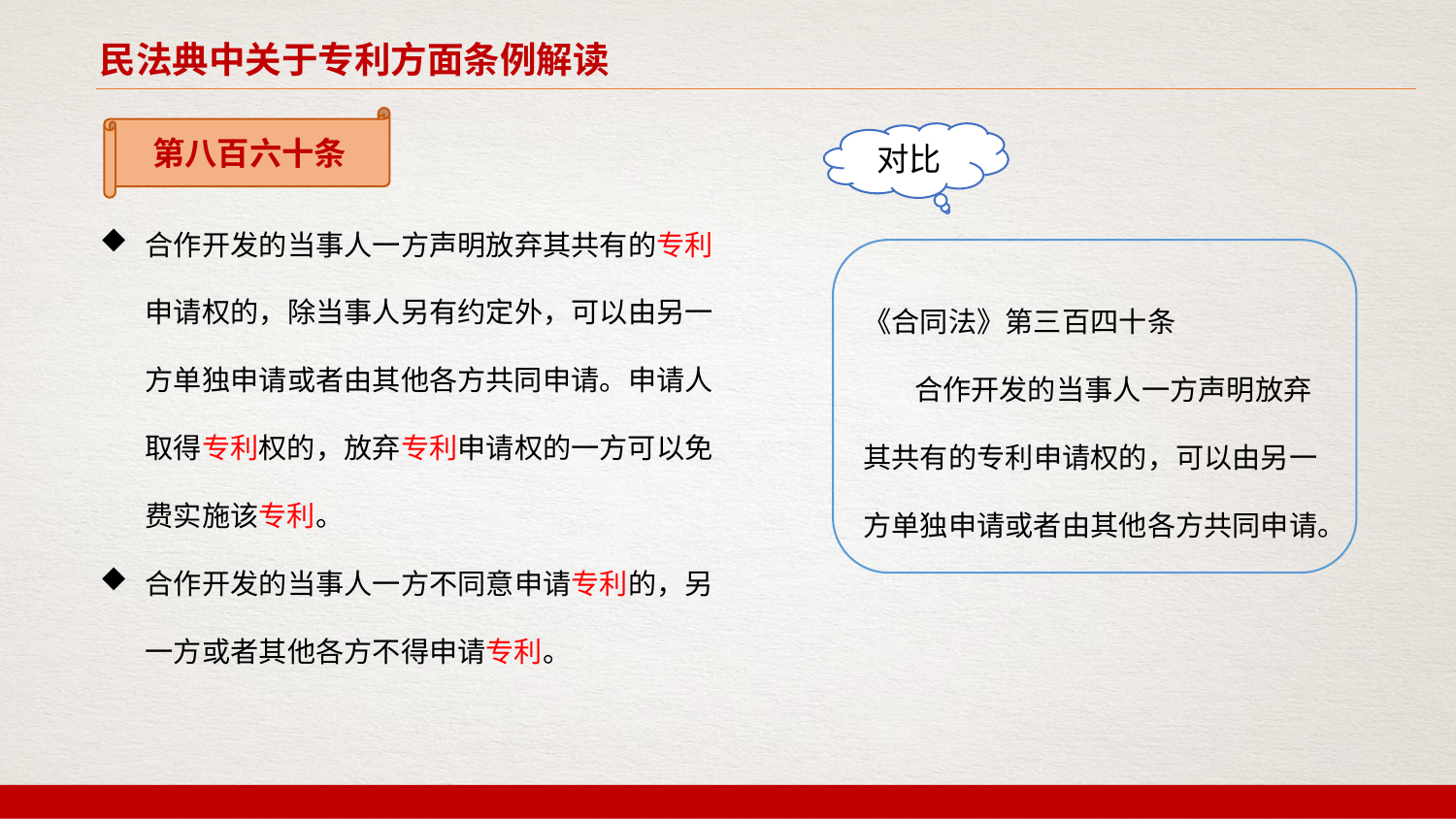

民法典中关于专利方面条例解读
第八百六十条
对比
合作开发的当事人一方声明放弃其共有的专利申请权的，除当事人另有约定外，可以由另一方单独申请或者由其他各方共同申请。申请人取得专利权的，放弃专利申请权的一方可以免费实施该专利。
合作开发的当事人一方不同意申请专利的，另一方或者其他各方不得申请专利。
《合同法》第三百四十条
       合作开发的当事人一方声明放弃其共有的专利申请权的，可以由另一方单独申请或者由其他各方共同申请。